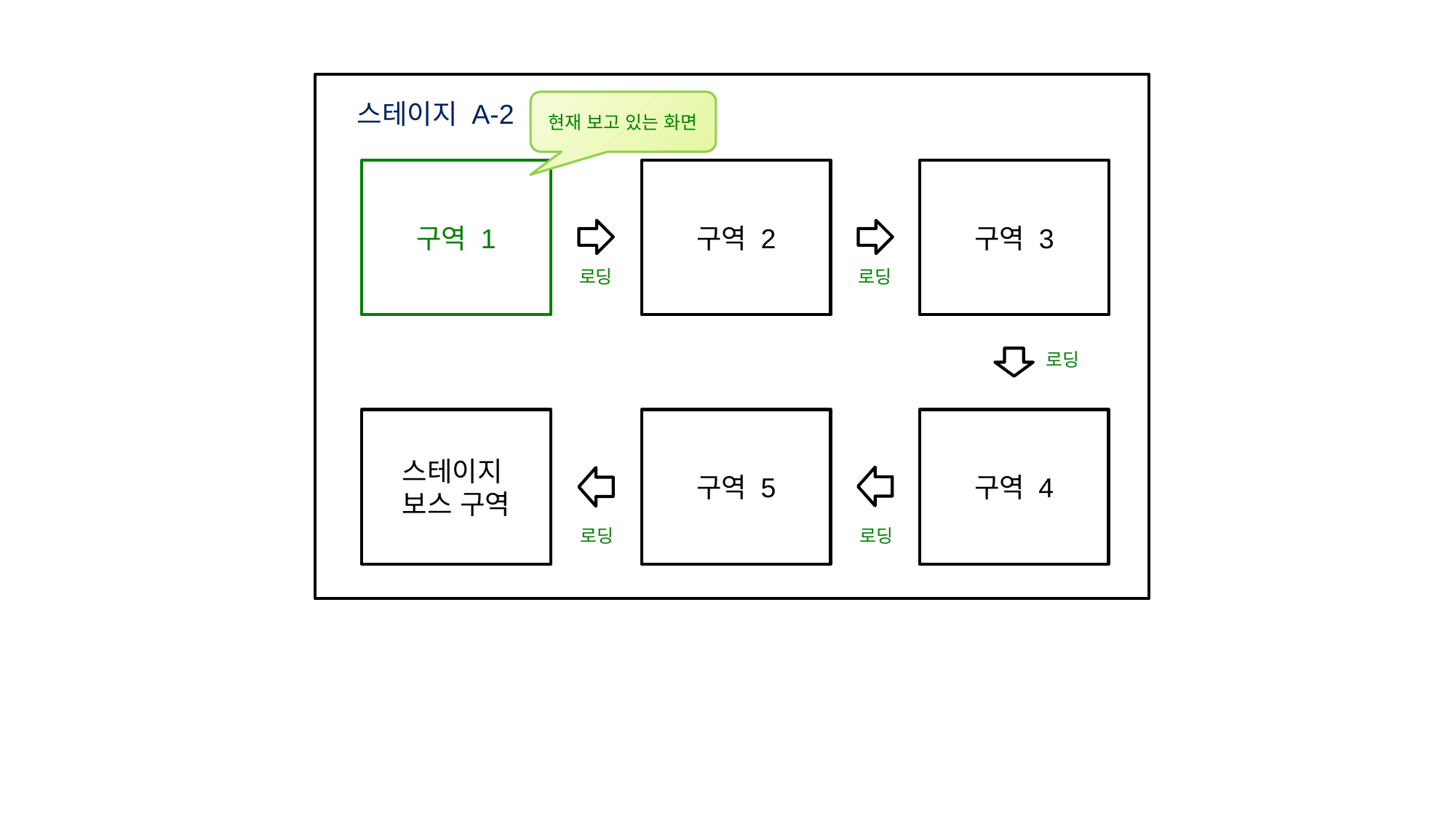

스테이지 A-2
현재 보고 있는 화면
구역 1
구역 2
구역 3

로딩
로딩
로딩

스테이지
보스 구역
구역 5
구역 4

로딩
로딩